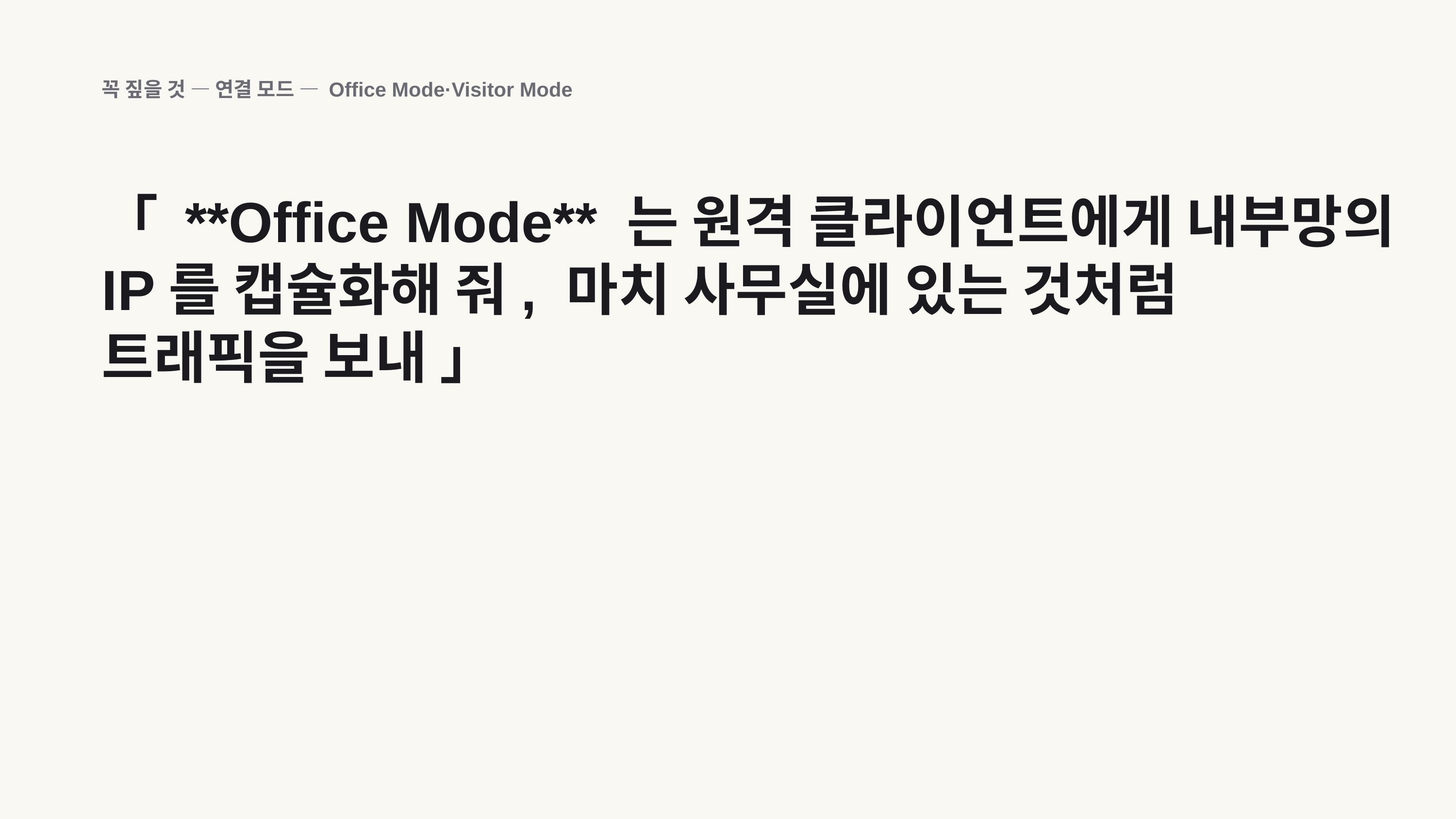

꼭 짚을 것 — 연결 모드 — Office Mode·Visitor Mode
「 **Office Mode** 는 원격 클라이언트에게 내부망의 IP를 캡슐화해 줘, 마치 사무실에 있는 것처럼 트래픽을 보내 」